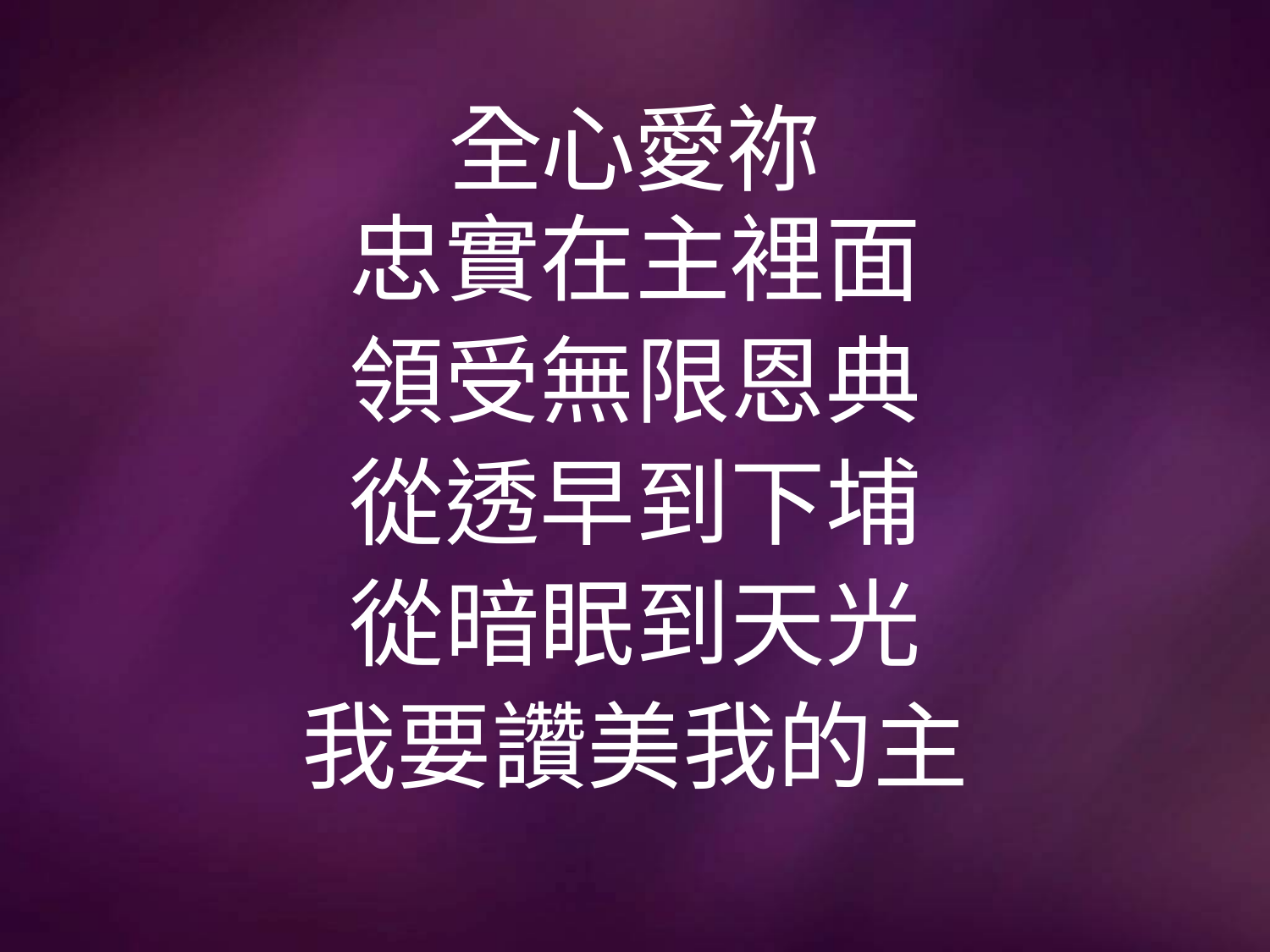

# 全心愛祢
忠實在主裡面
領受無限恩典
從透早到下埔
從暗眠到天光
我要讚美我的主